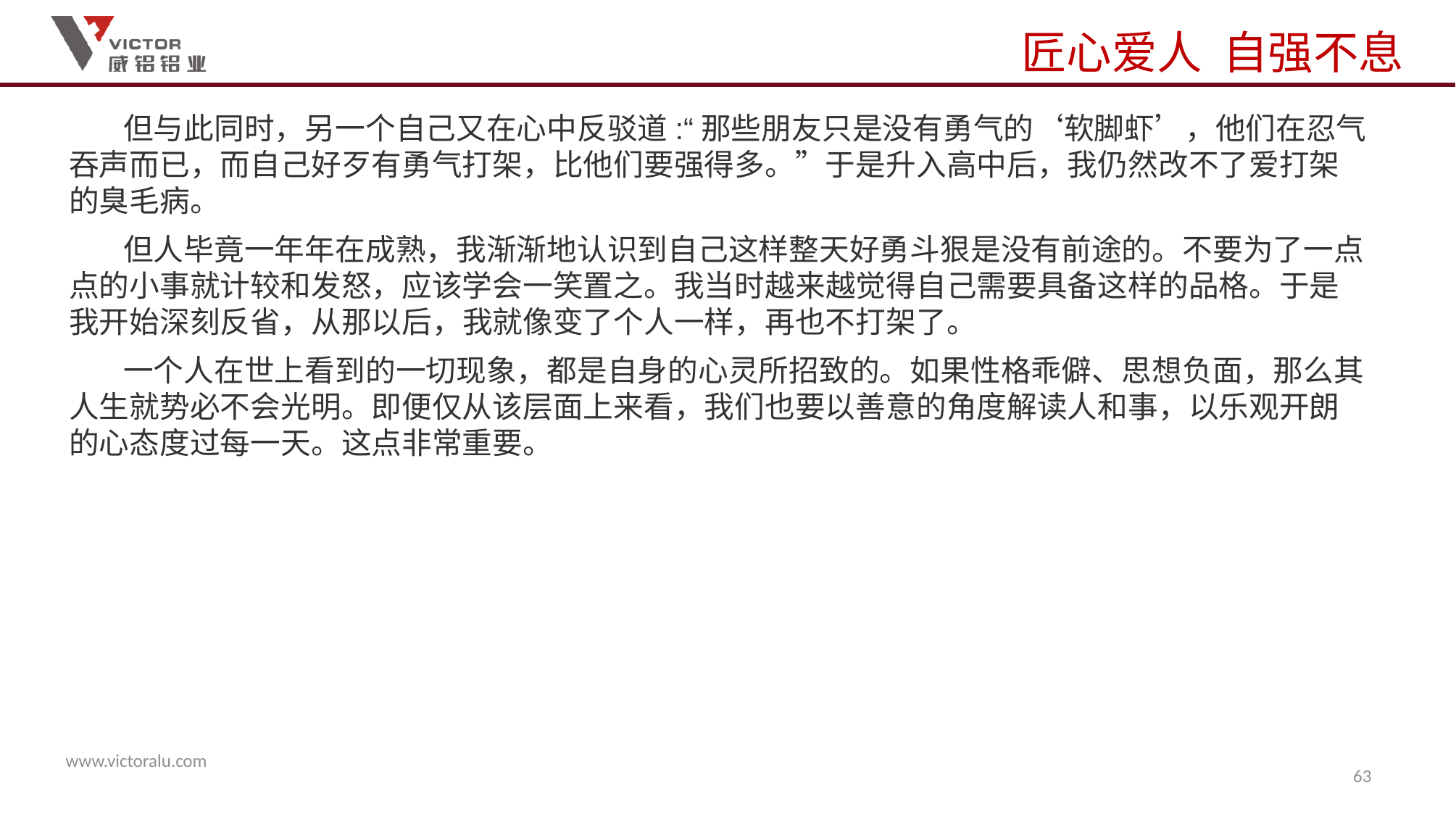

但与此同时，另一个自己又在心中反驳道:“那些朋友只是没有勇气的‘软脚虾’，他们在忍气吞声而已，而自己好歹有勇气打架，比他们要强得多。”于是升入高中后，我仍然改不了爱打架的臭毛病。
但人毕竟一年年在成熟，我渐渐地认识到自己这样整天好勇斗狠是没有前途的。不要为了一点点的小事就计较和发怒，应该学会一笑置之。我当时越来越觉得自己需要具备这样的品格。于是我开始深刻反省，从那以后，我就像变了个人一样，再也不打架了。
一个人在世上看到的一切现象，都是自身的心灵所招致的。如果性格乖僻、思想负面，那么其人生就势必不会光明。即便仅从该层面上来看，我们也要以善意的角度解读人和事，以乐观开朗的心态度过每一天。这点非常重要。

63